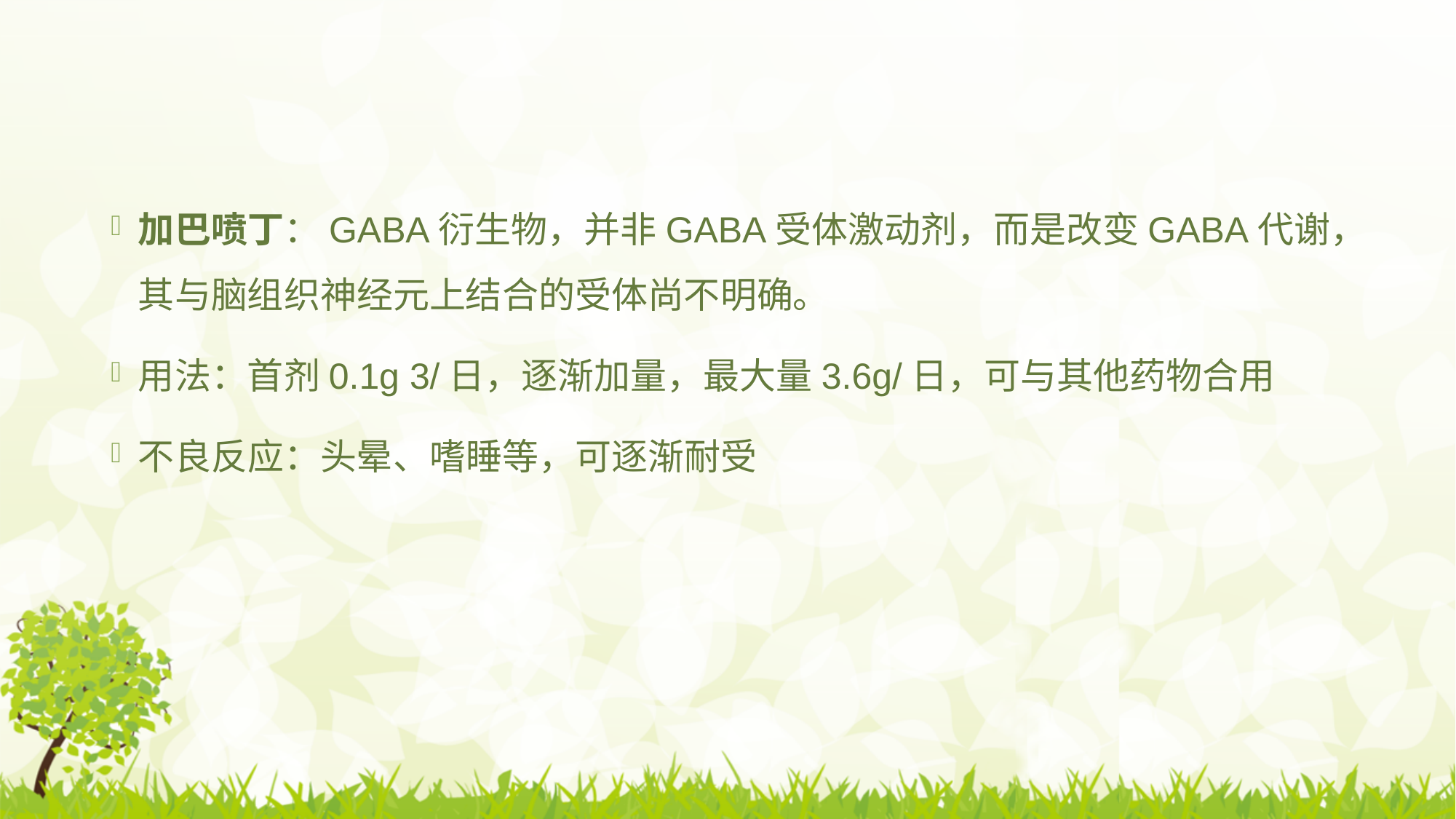

#
加巴喷丁：GABA衍生物，并非GABA受体激动剂，而是改变GABA代谢，其与脑组织神经元上结合的受体尚不明确。
用法：首剂0.1g 3/日，逐渐加量，最大量3.6g/日，可与其他药物合用
不良反应：头晕、嗜睡等，可逐渐耐受